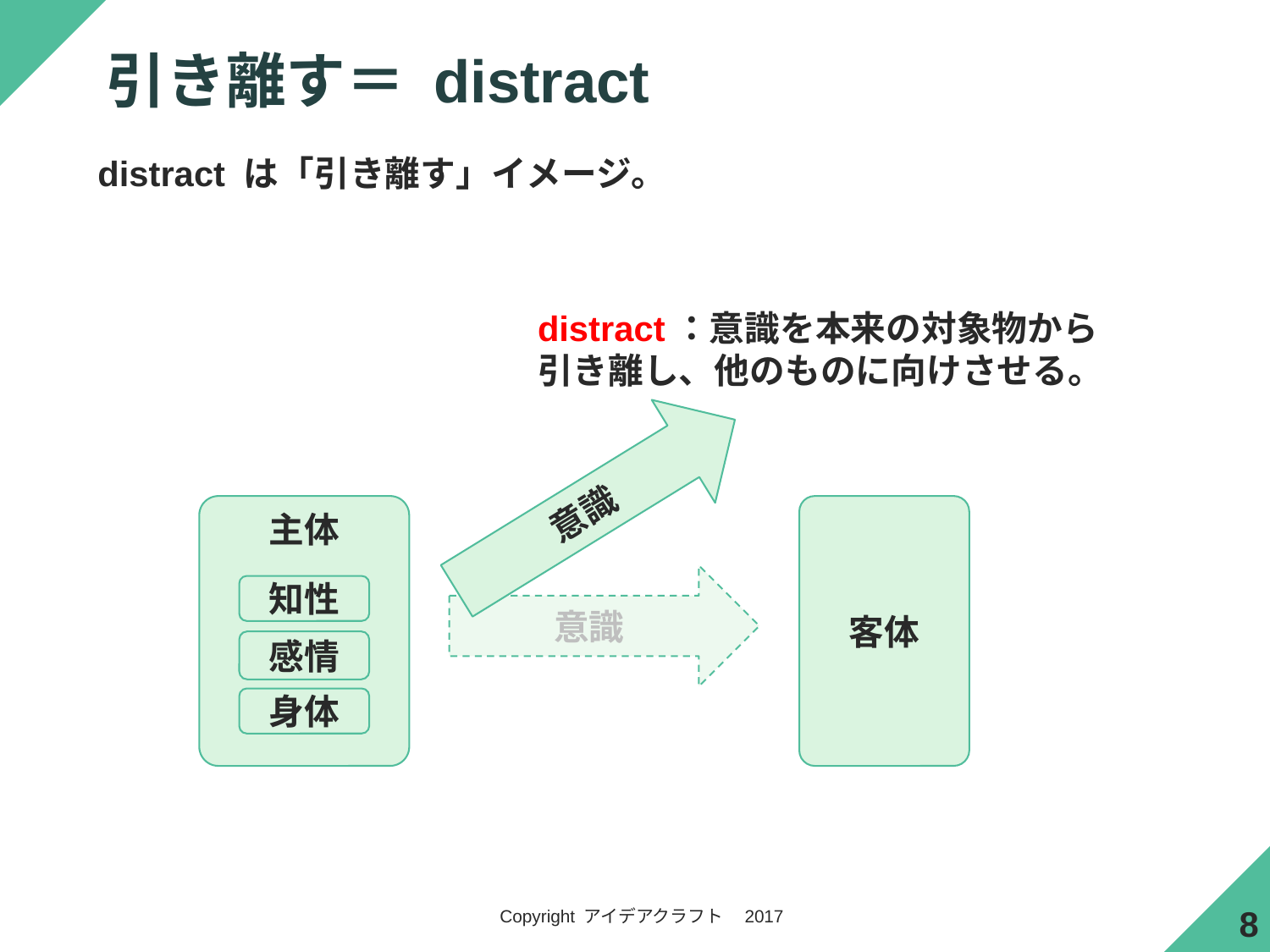

# 引き離す＝ distract
distract は「引き離す」イメージ。
distract：意識を本来の対象物から引き離し、他のものに向けさせる。
意識
主体
客体
意識
知性
感情
身体
8